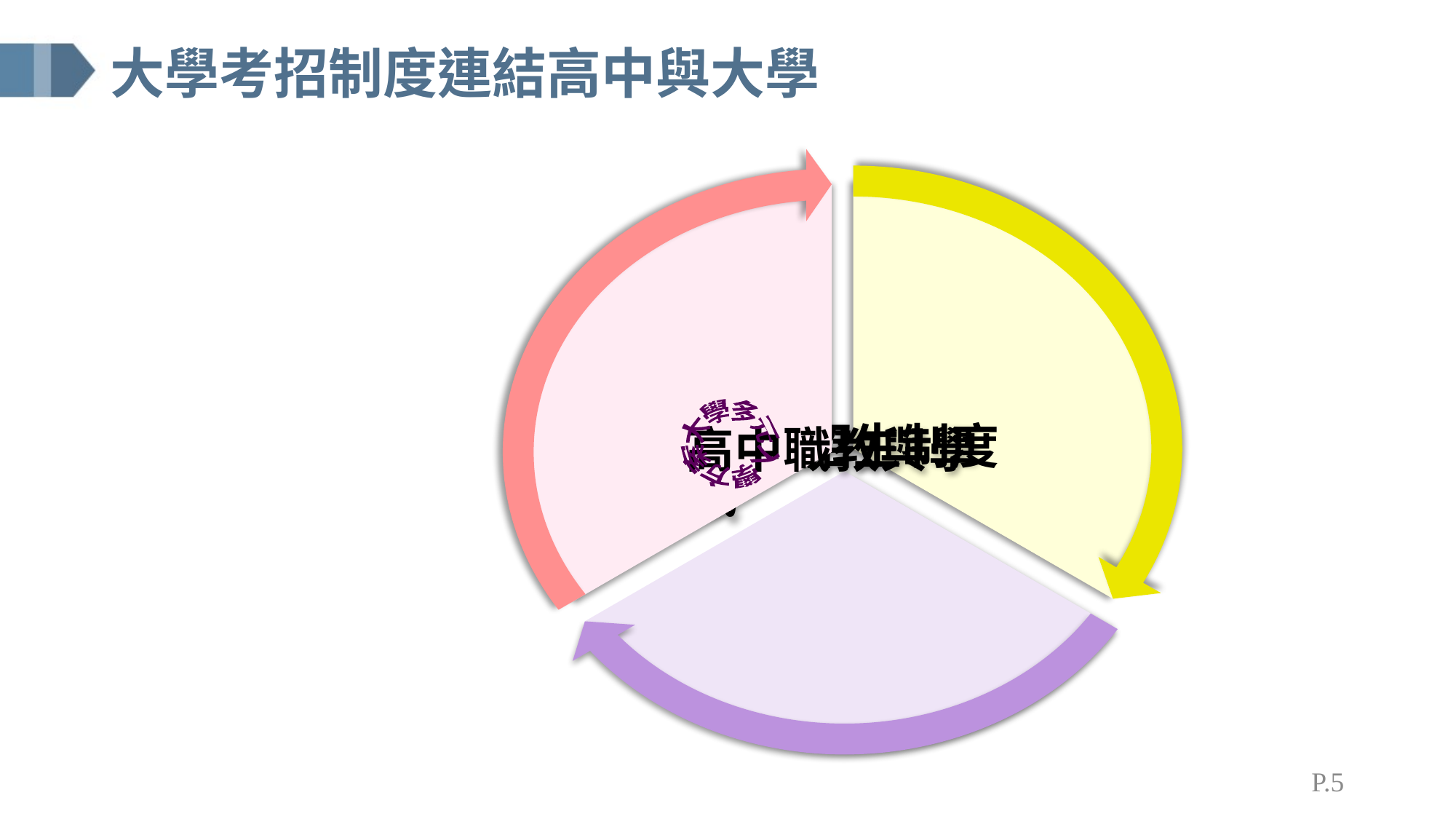

# 大學考招制度連結高中與大學
大學招生制度
大學入
學考試
高中職教與學
大學多元入學方案
P.5